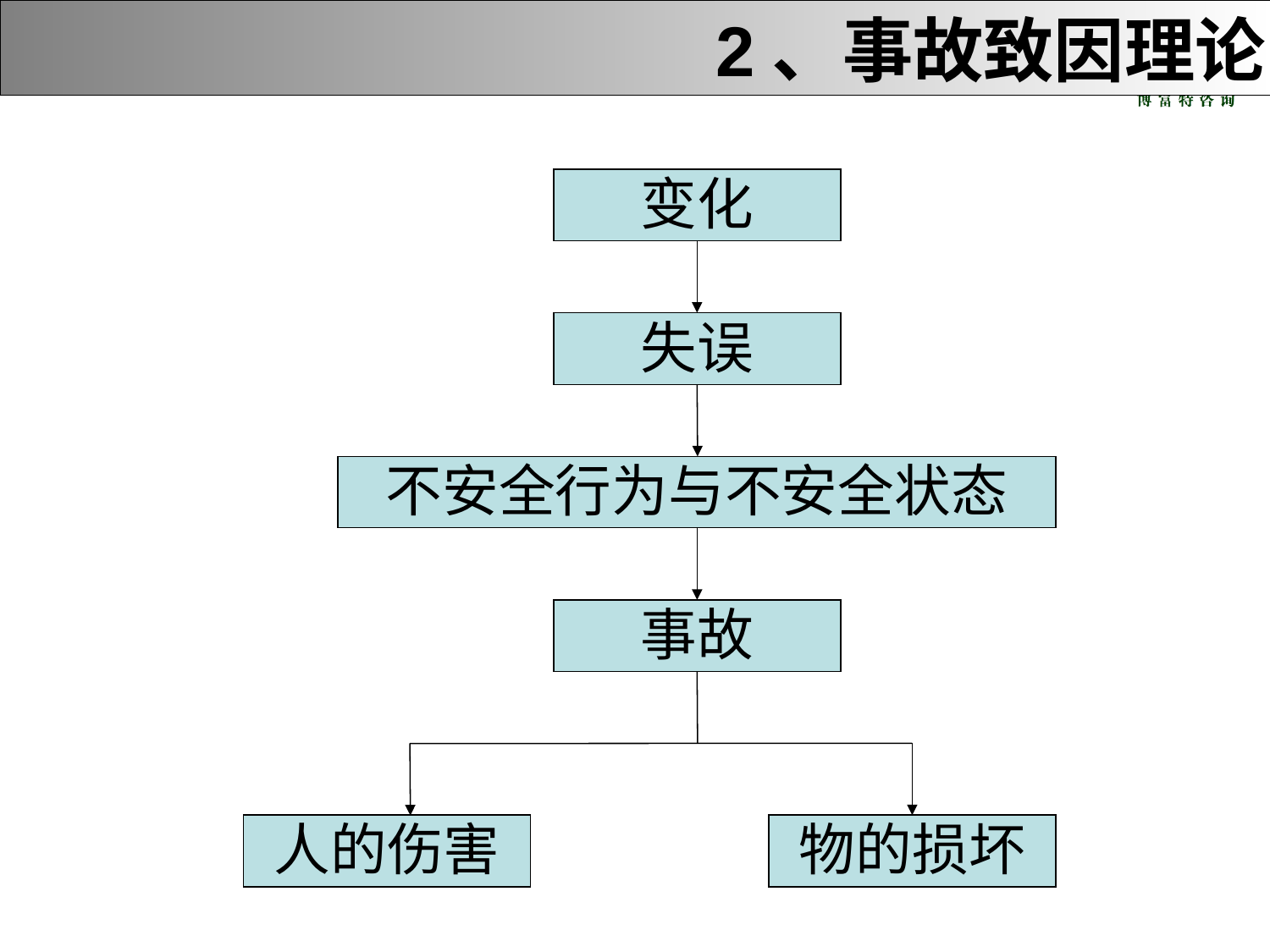

2、事故致因理论

变化
失误
不安全行为与不安全状态
事故
物的损坏
人的伤害